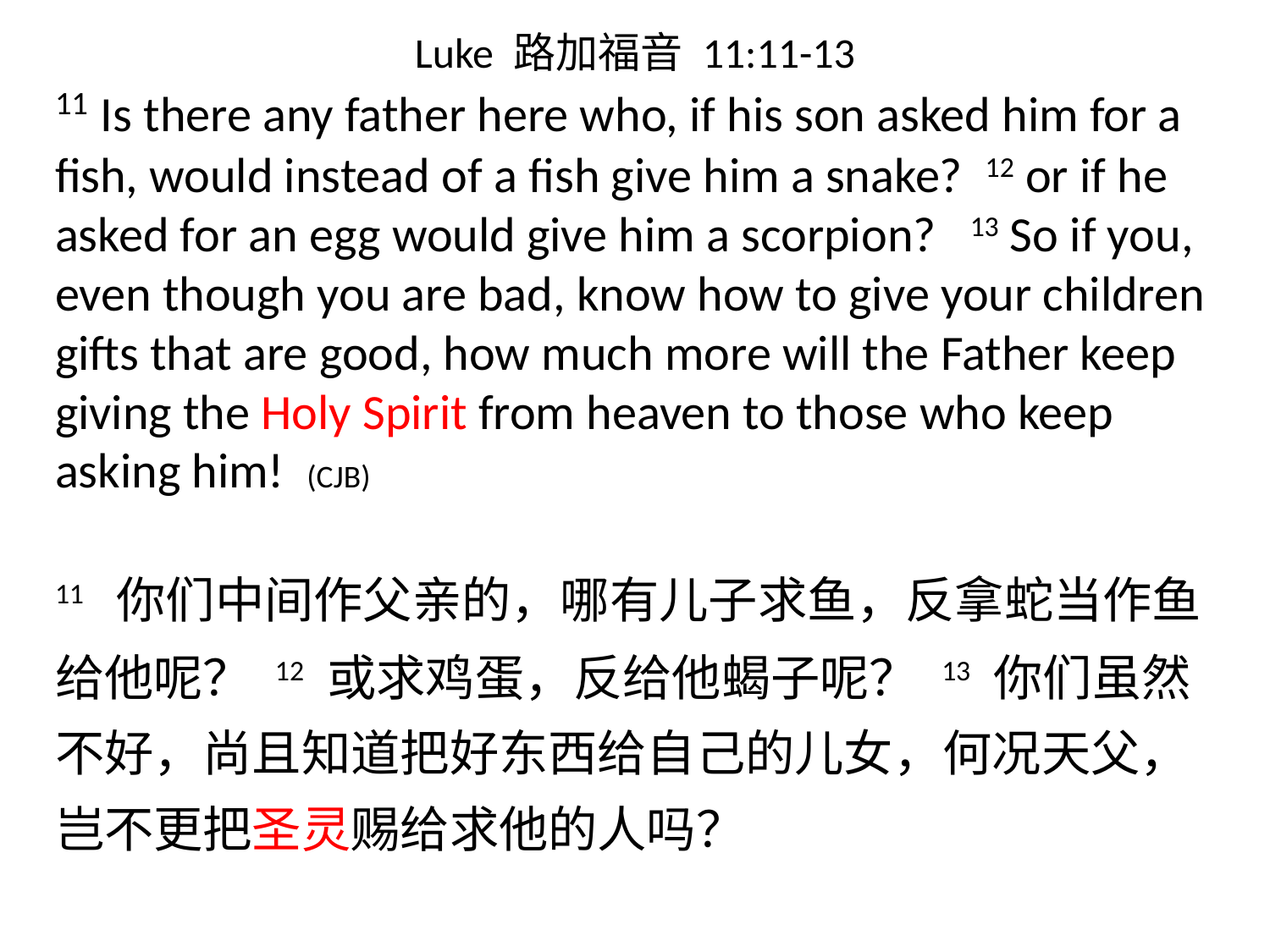

# Luke 路加福音 11:11-13
11 Is there any father here who, if his son asked him for a fish, would instead of a fish give him a snake?  12 or if he asked for an egg would give him a scorpion?   13 So if you, even though you are bad, know how to give your children gifts that are good, how much more will the Father keep giving the Holy Spirit from heaven to those who keep asking him!  (CJB)

11  你们中间作父亲的，哪有儿子求鱼，反拿蛇当作鱼给他呢？ 12 或求鸡蛋，反给他蝎子呢？ 13 你们虽然不好，尚且知道把好东西给自己的儿女，何况天父，岂不更把圣灵赐给求他的人吗？